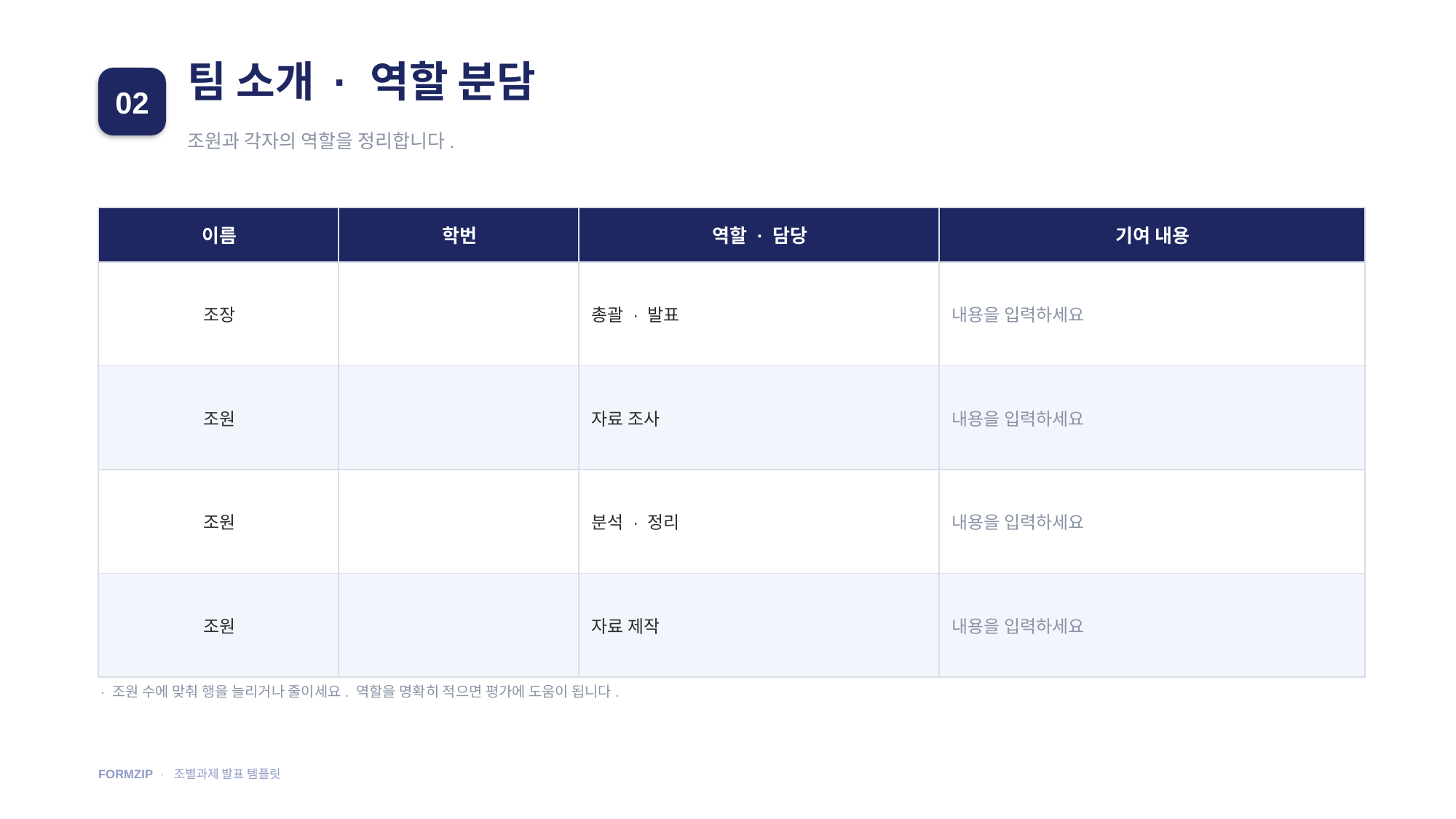

팀 소개 · 역할 분담
02
조원과 각자의 역할을 정리합니다.
| 이름 | 학번 | 역할 · 담당 | 기여 내용 |
| --- | --- | --- | --- |
| 조장 |  | 총괄 · 발표 | 내용을 입력하세요 |
| 조원 |  | 자료 조사 | 내용을 입력하세요 |
| 조원 |  | 분석 · 정리 | 내용을 입력하세요 |
| 조원 |  | 자료 제작 | 내용을 입력하세요 |
· 조원 수에 맞춰 행을 늘리거나 줄이세요. 역할을 명확히 적으면 평가에 도움이 됩니다.
FORMZIP  ·  조별과제 발표 템플릿